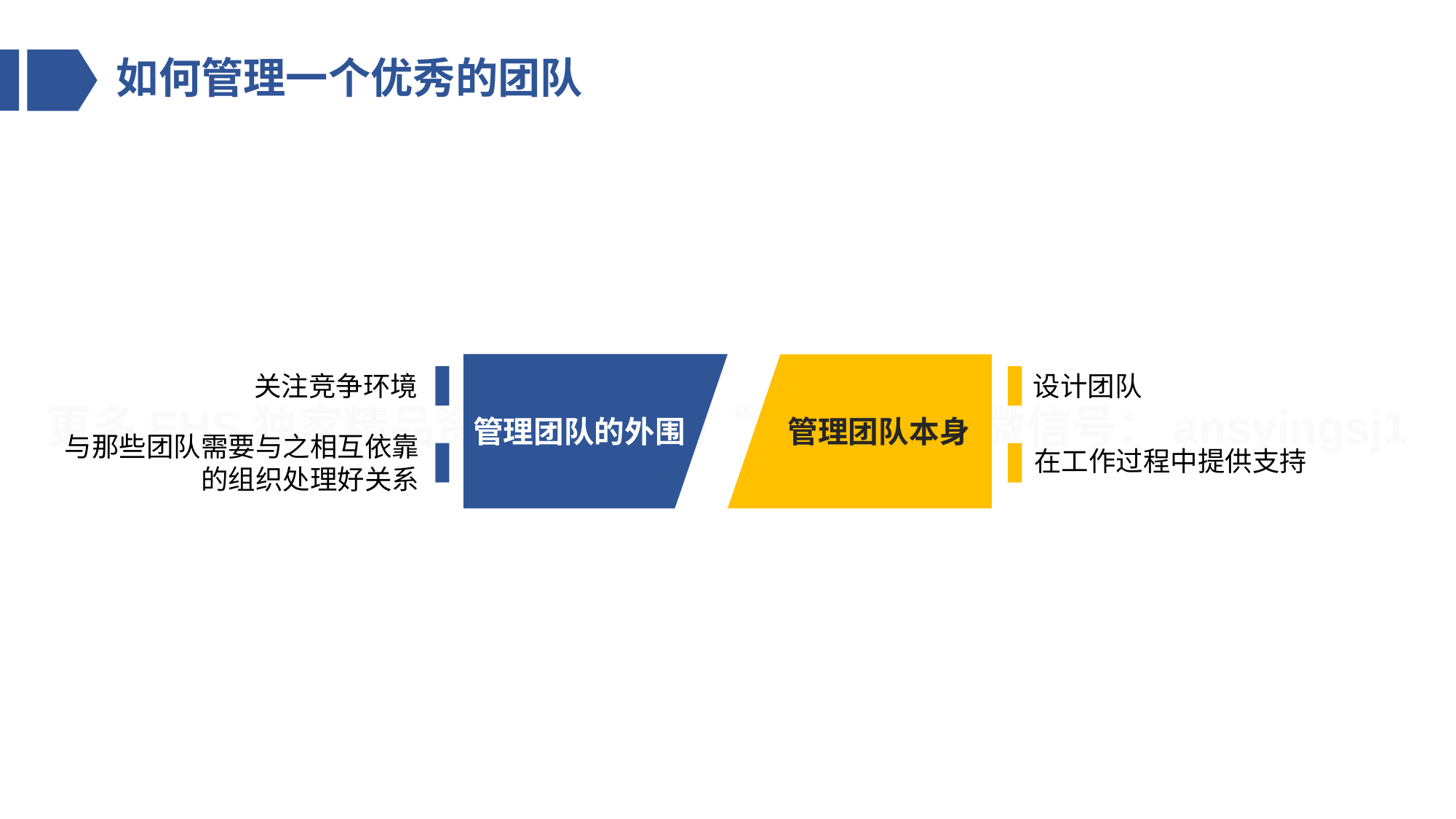

# 如何管理一个优秀的团队

关注竞争环境
设计团队

管理团队的外围
管理团队本身
与那些团队需要与之相互依靠的组织处理好关系
在工作过程中提供支持